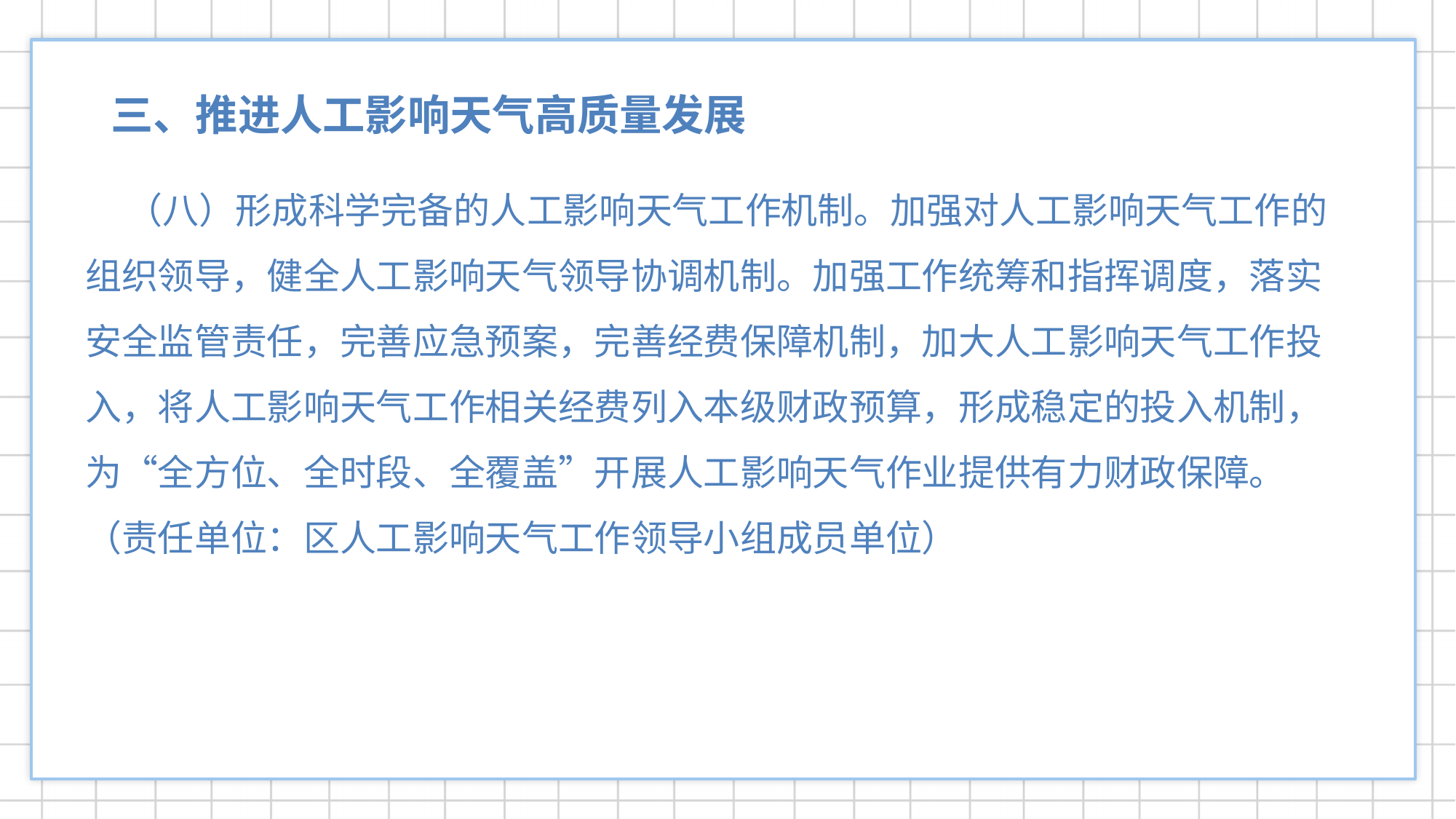

三、推进人工影响天气高质量发展
    （八）形成科学完备的人工影响天气工作机制。加强对人工影响天气工作的组织领导，健全人工影响天气领导协调机制。加强工作统筹和指挥调度，落实安全监管责任，完善应急预案，完善经费保障机制，加大人工影响天气工作投入，将人工影响天气工作相关经费列入本级财政预算，形成稳定的投入机制，为“全方位、全时段、全覆盖”开展人工影响天气作业提供有力财政保障。（责任单位：区人工影响天气工作领导小组成员单位）